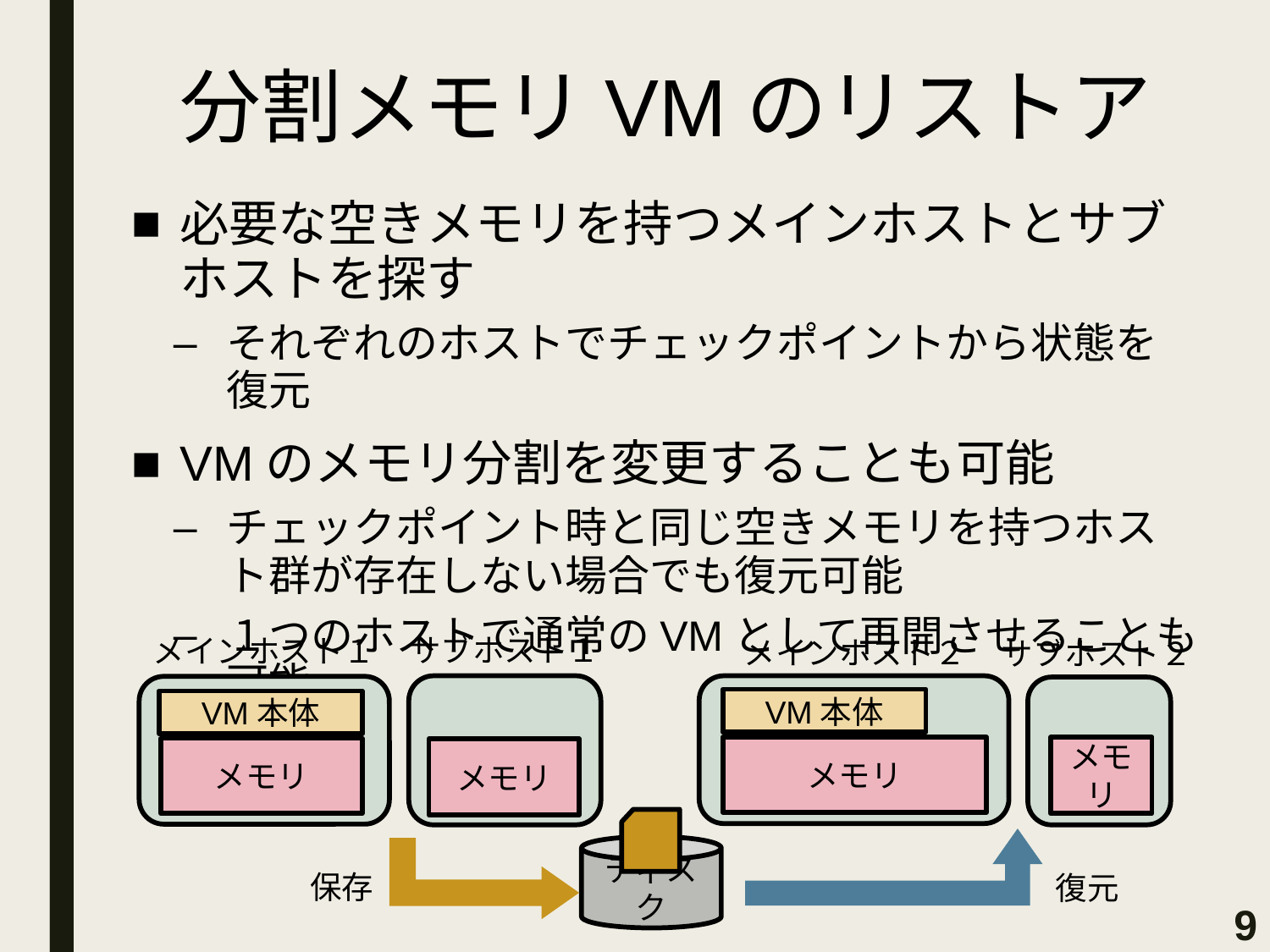

# 分割メモリVMのリストア
必要な空きメモリを持つメインホストとサブホストを探す
それぞれのホストでチェックポイントから状態を復元
VMのメモリ分割を変更することも可能
チェックポイント時と同じ空きメモリを持つホスト群が存在しない場合でも復元可能
１つのホストで通常のVMとして再開させることも可能
サブホスト１
メインホスト１
メインホスト２
サブホスト２

VM本体
VM本体
メモリ
メモリ
メモリ
メモリ

ディスク
保存
復元
9